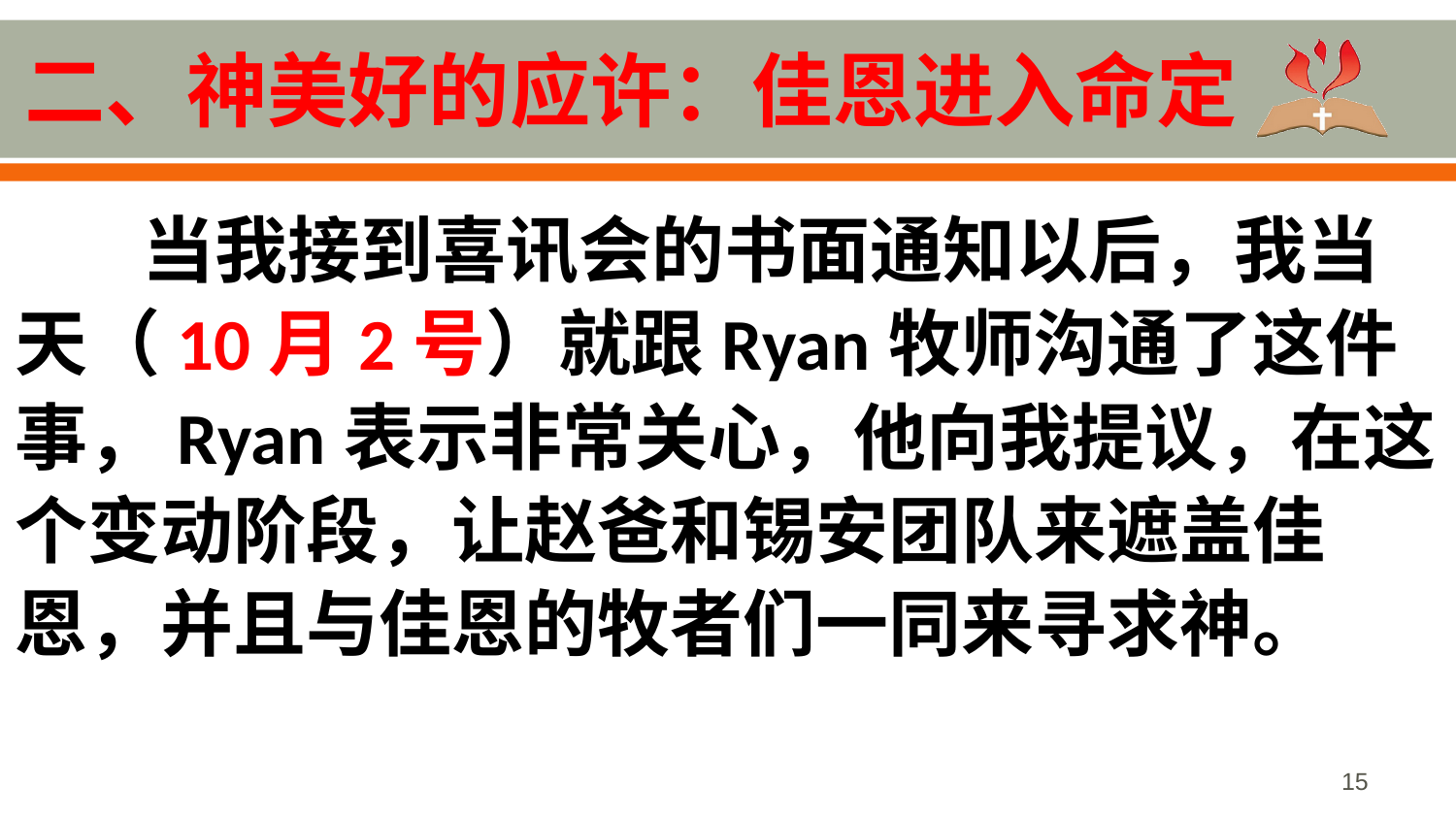

# 二、神美好的应许：佳恩进入命定
当我接到喜讯会的书面通知以后，我当天（10月2号）就跟Ryan牧师沟通了这件事，Ryan表示非常关心，他向我提议，在这个变动阶段，让赵爸和锡安团队来遮盖佳恩，并且与佳恩的牧者们一同来寻求神。

15